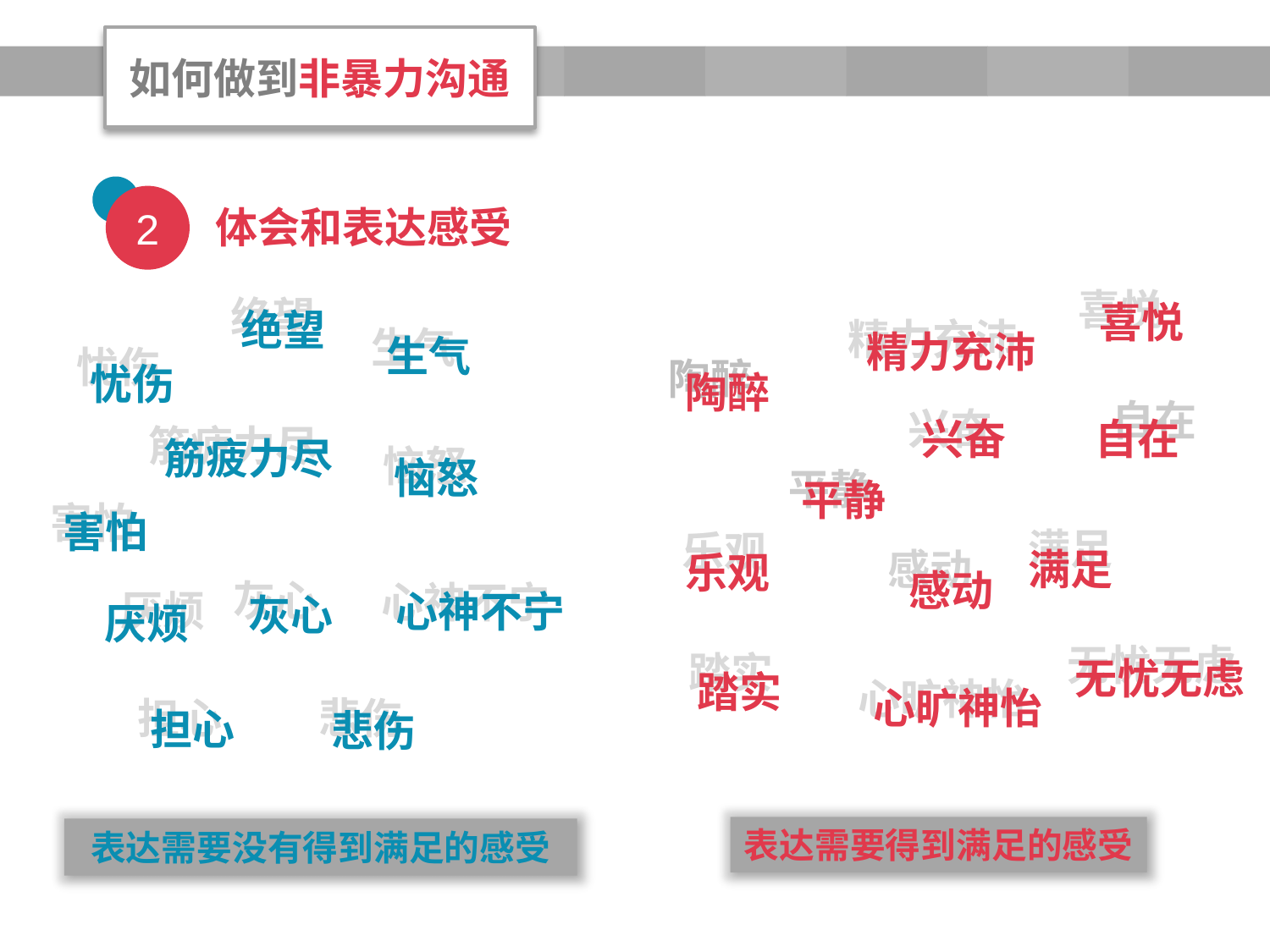

如何做到非暴力沟通

2
体会和表达感受
喜悦
绝望
喜悦
绝望
精力充沛
生气
精力充沛
生气
忧伤
陶醉
忧伤
陶醉
自在
兴奋
自在
兴奋
筋疲力尽
筋疲力尽
恼怒
恼怒
平静
平静
害怕
害怕
满足
乐观
感动
满足
乐观
感动
灰心
心神不宁
厌烦
心神不宁
灰心
厌烦
无忧无虑
踏实
无忧无虑
踏实
心旷神怡
心旷神怡
担心
悲伤
担心
悲伤
表达需要得到满足的感受
表达需要没有得到满足的感受